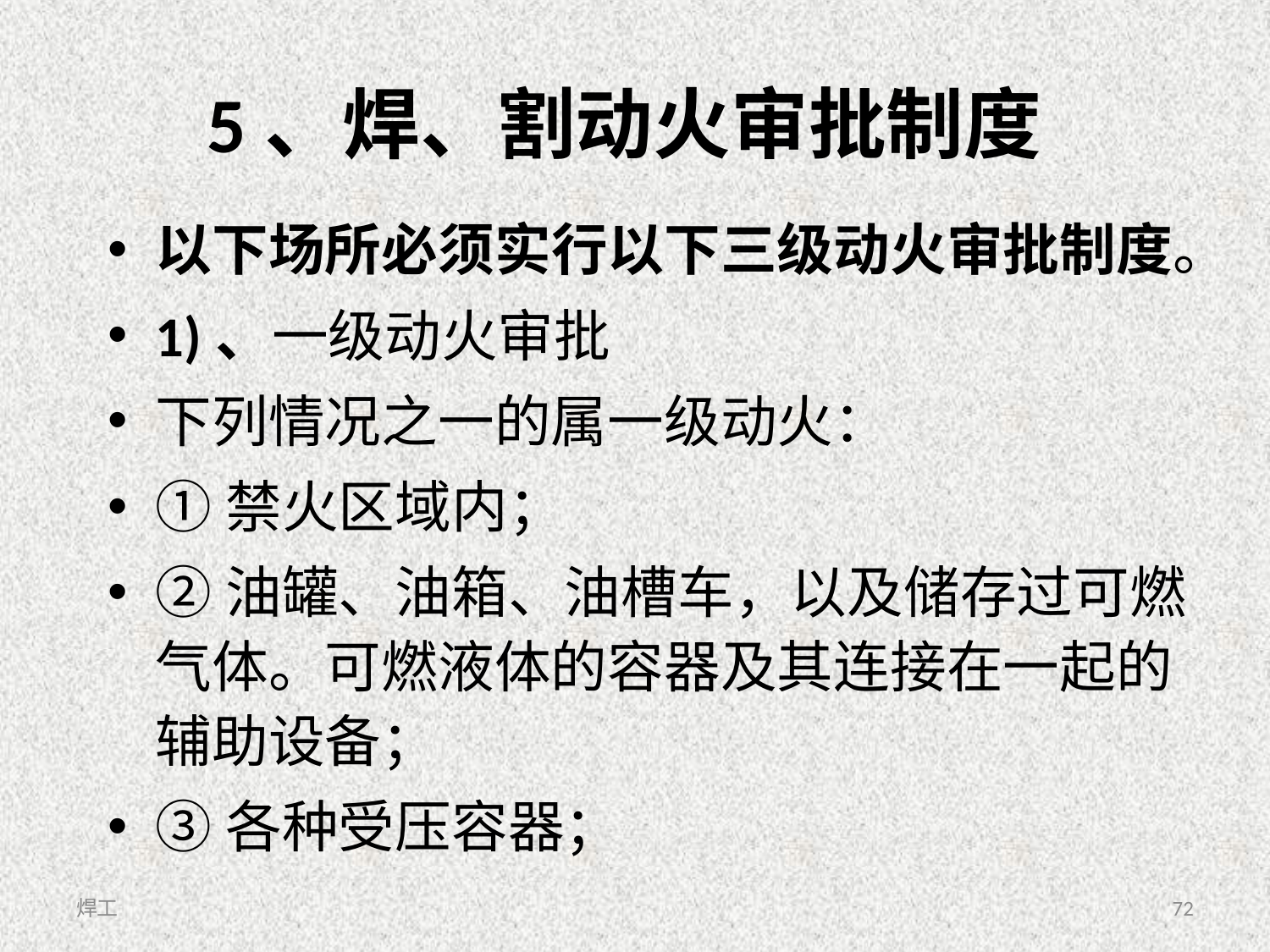

# 5、焊、割动火审批制度
以下场所必须实行以下三级动火审批制度。
1)、一级动火审批
下列情况之一的属一级动火：
①禁火区域内；
②油罐、油箱、油槽车，以及储存过可燃气体。可燃液体的容器及其连接在一起的辅助设备；
③各种受压容器；
焊工
72